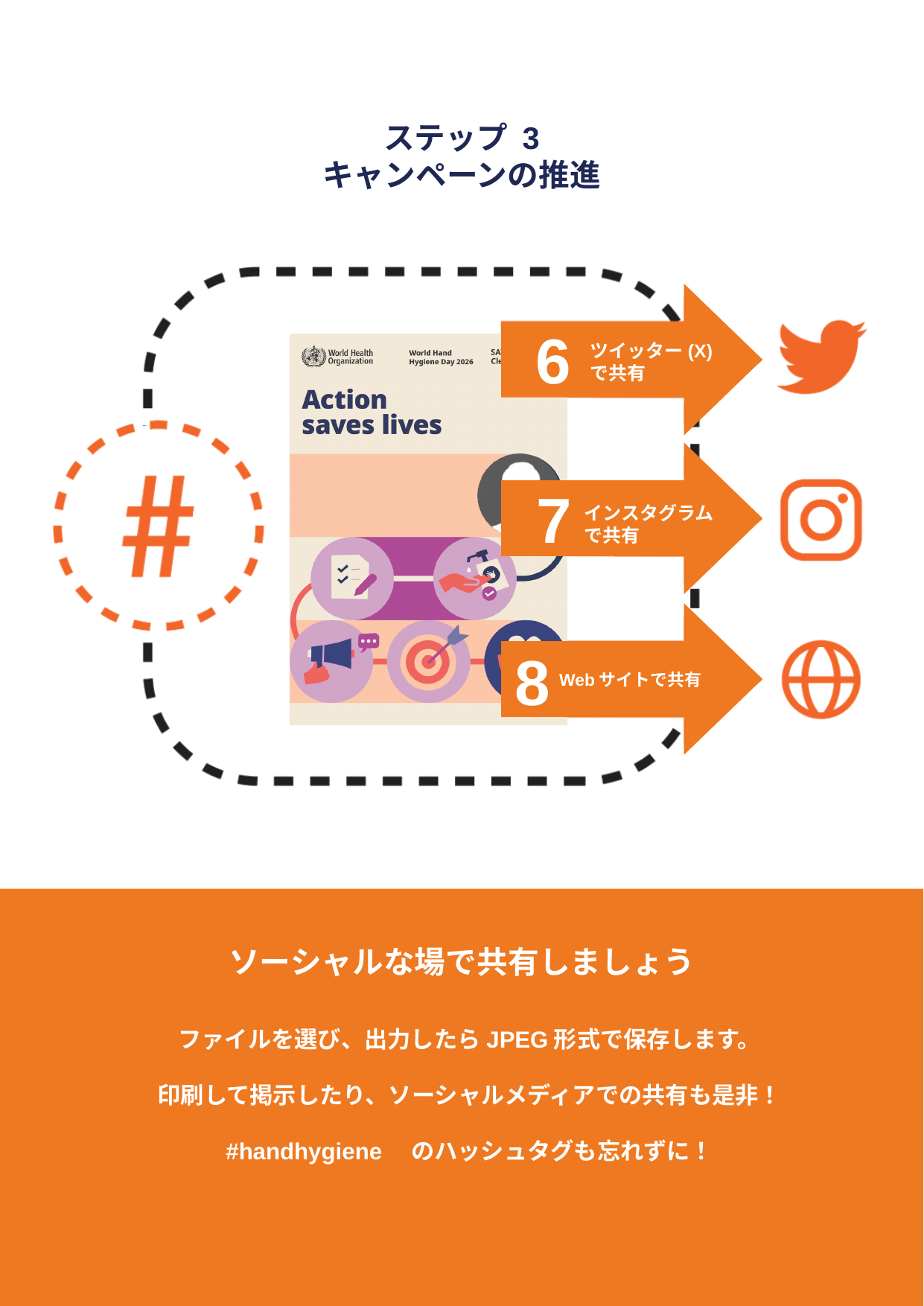

ステップ 3
キャンペーンの推進
6
ツイッター(X)
で共有
7
インスタグラムで共有
8
Webサイトで共有
ソーシャルな場で共有しましょう

ファイルを選び、出力したらJPEG形式で保存します。

印刷して掲示したり、ソーシャルメディアでの共有も是非！

#handhygiene　のハッシュタグも忘れずに！